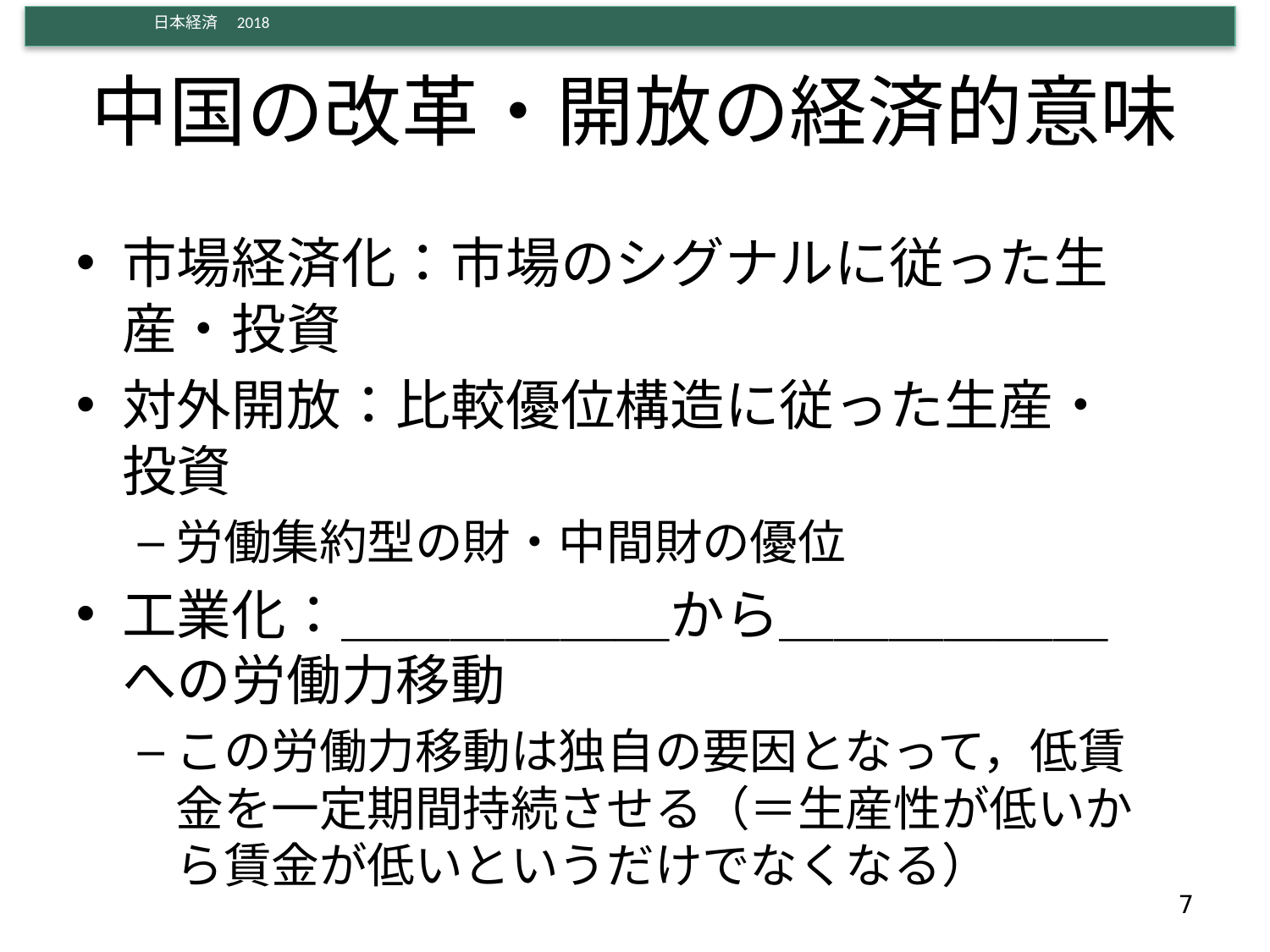

# 中国の改革・開放の経済的意味
市場経済化：市場のシグナルに従った生産・投資
対外開放：比較優位構造に従った生産・投資
労働集約型の財・中間財の優位
工業化：＿＿＿＿＿＿から＿＿＿＿＿＿への労働力移動
この労働力移動は独自の要因となって，低賃金を一定期間持続させる（＝生産性が低いから賃金が低いというだけでなくなる）
7